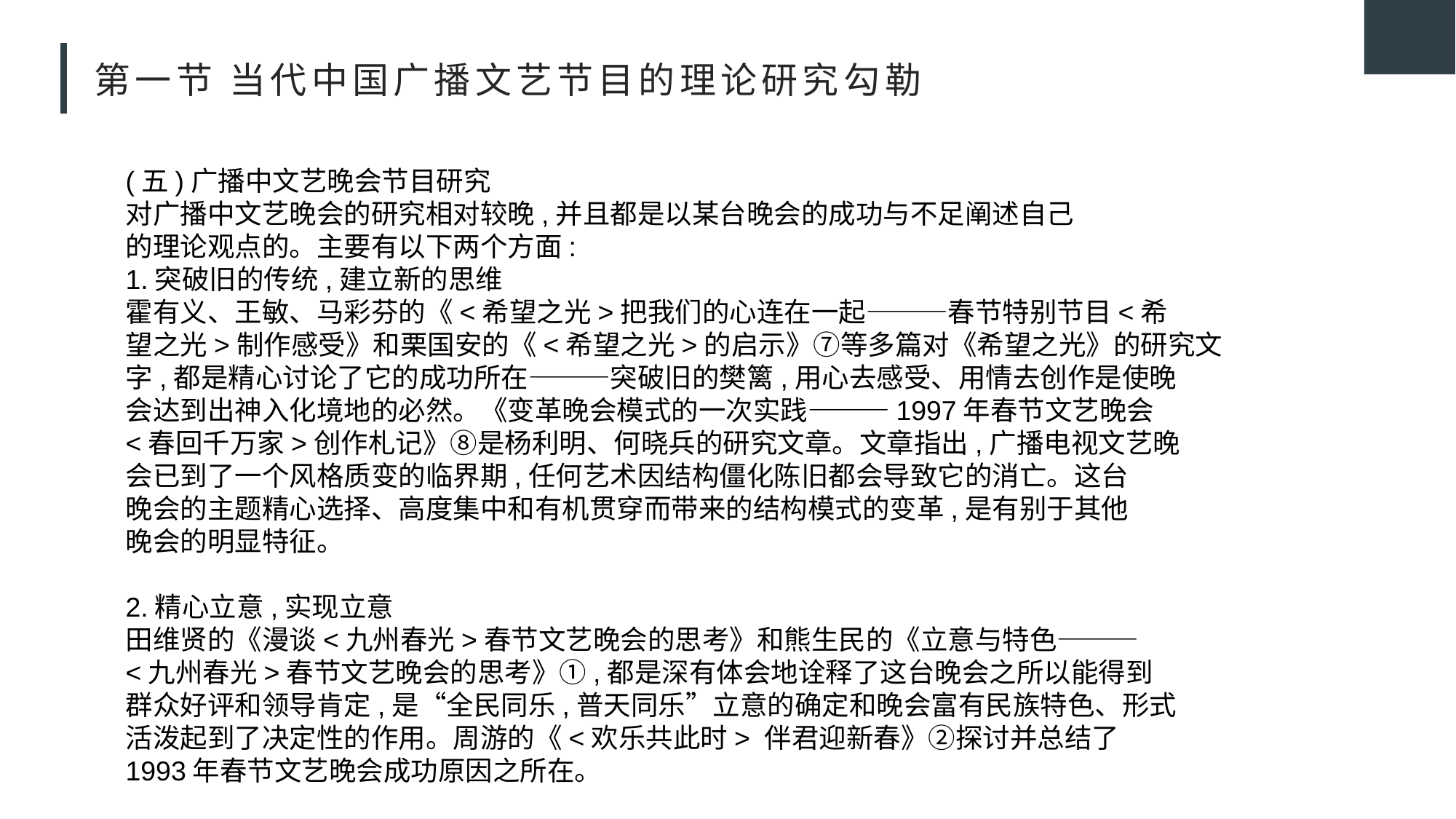

# 第一节 当代中国广播文艺节目的理论研究勾勒
(五)广播中文艺晚会节目研究
对广播中文艺晚会的研究相对较晚,并且都是以某台晚会的成功与不足阐述自己
的理论观点的。主要有以下两个方面:
1.突破旧的传统,建立新的思维
霍有义、王敏、马彩芬的《<希望之光>把我们的心连在一起———春节特别节目<希
望之光>制作感受》和栗国安的《<希望之光>的启示》⑦等多篇对《希望之光》的研究文
字,都是精心讨论了它的成功所在———突破旧的樊篱,用心去感受、用情去创作是使晚
会达到出神入化境地的必然。《变革晚会模式的一次实践———1997年春节文艺晚会
<春回千万家>创作札记》⑧是杨利明、何晓兵的研究文章。文章指出,广播电视文艺晚
会已到了一个风格质变的临界期,任何艺术因结构僵化陈旧都会导致它的消亡。这台
晚会的主题精心选择、高度集中和有机贯穿而带来的结构模式的变革,是有别于其他
晚会的明显特征。

2.精心立意,实现立意
田维贤的《漫谈<九州春光>春节文艺晚会的思考》和熊生民的《立意与特色———
<九州春光>春节文艺晚会的思考》①,都是深有体会地诠释了这台晚会之所以能得到
群众好评和领导肯定,是“全民同乐,普天同乐”立意的确定和晚会富有民族特色、形式
活泼起到了决定性的作用。周游的《<欢乐共此时> 伴君迎新春》②探讨并总结了
1993年春节文艺晚会成功原因之所在。